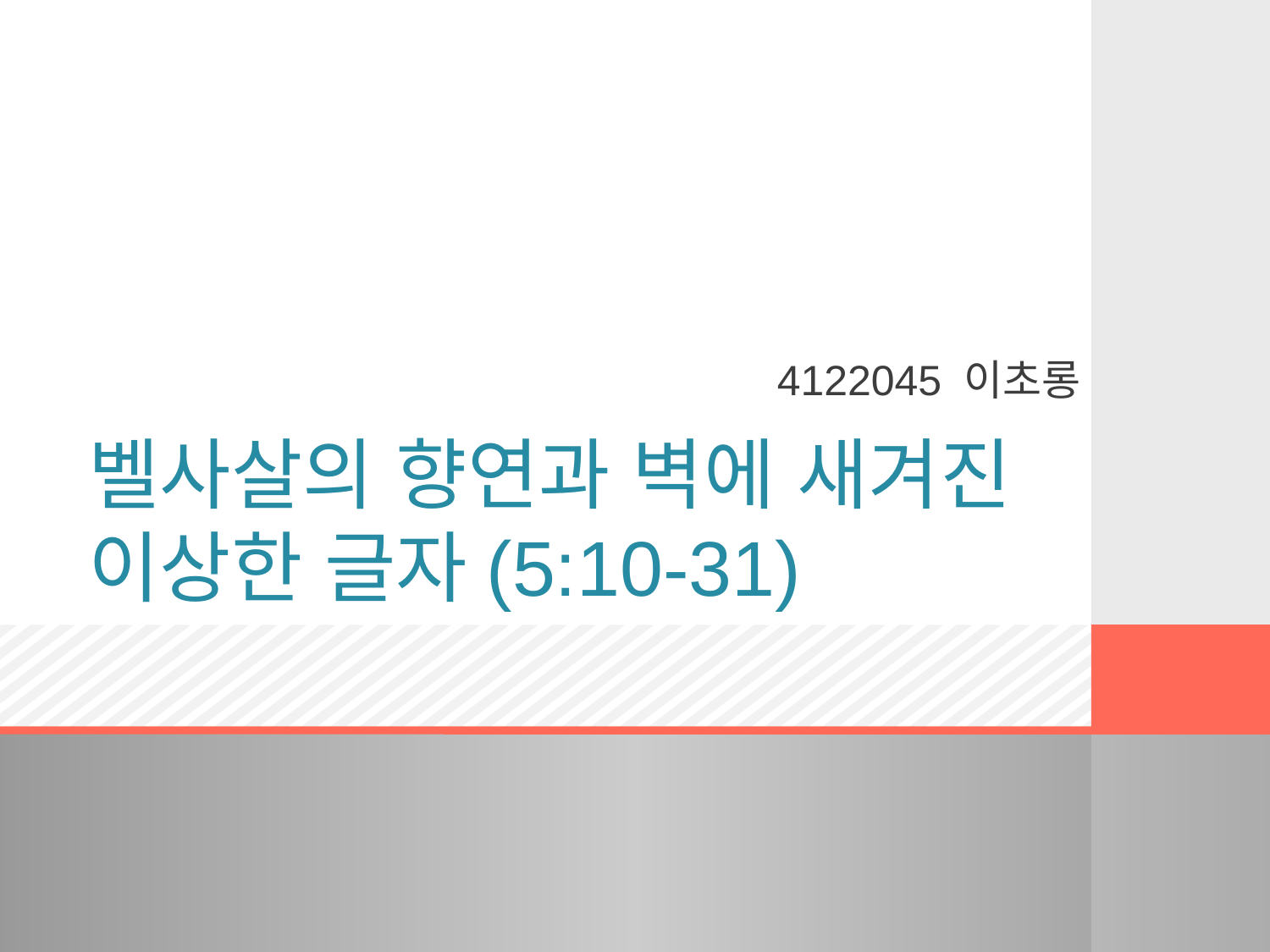

4122045 이초롱
# 벨사살의 향연과 벽에 새겨진 이상한 글자(5:10-31)